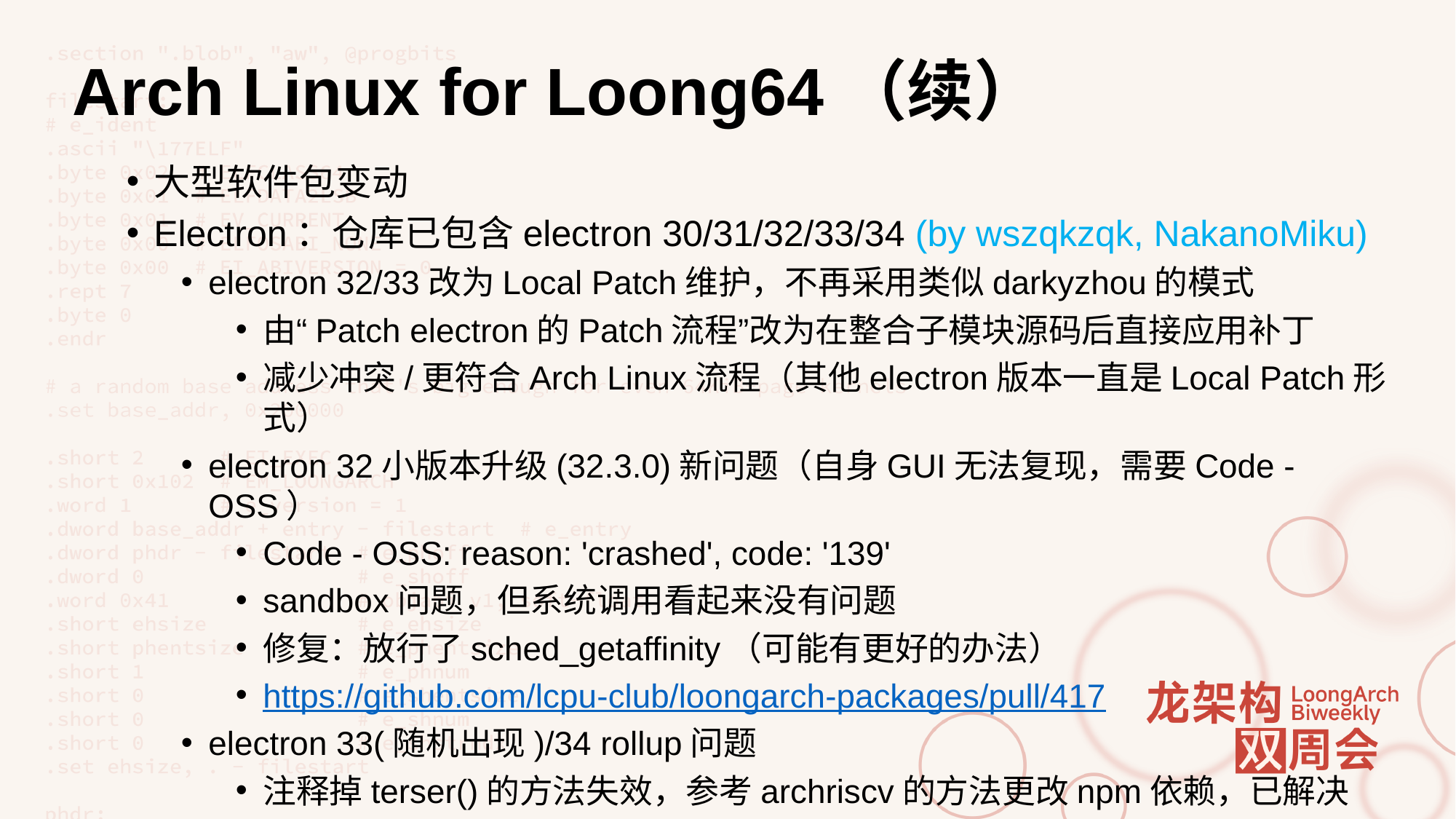

# Arch Linux for Loong64（续）
大型软件包变动
Electron：仓库已包含electron 30/31/32/33/34 (by wszqkzqk, NakanoMiku)
electron 32/33改为Local Patch维护，不再采用类似darkyzhou的模式
由“Patch electron的Patch流程”改为在整合子模块源码后直接应用补丁
减少冲突/更符合Arch Linux流程（其他electron版本一直是Local Patch形式）
electron 32小版本升级(32.3.0)新问题（自身GUI无法复现，需要Code - OSS）
Code - OSS: reason: 'crashed', code: '139'
sandbox问题，但系统调用看起来没有问题
修复：放行了sched_getaffinity（可能有更好的办法）
https://github.com/lcpu-club/loongarch-packages/pull/417
electron 33(随机出现)/34 rollup问题
注释掉terser()的方法失效，参考archriscv的方法更改npm依赖，已解决
https://github.com/lcpu-club/loongarch-packages/pull/404